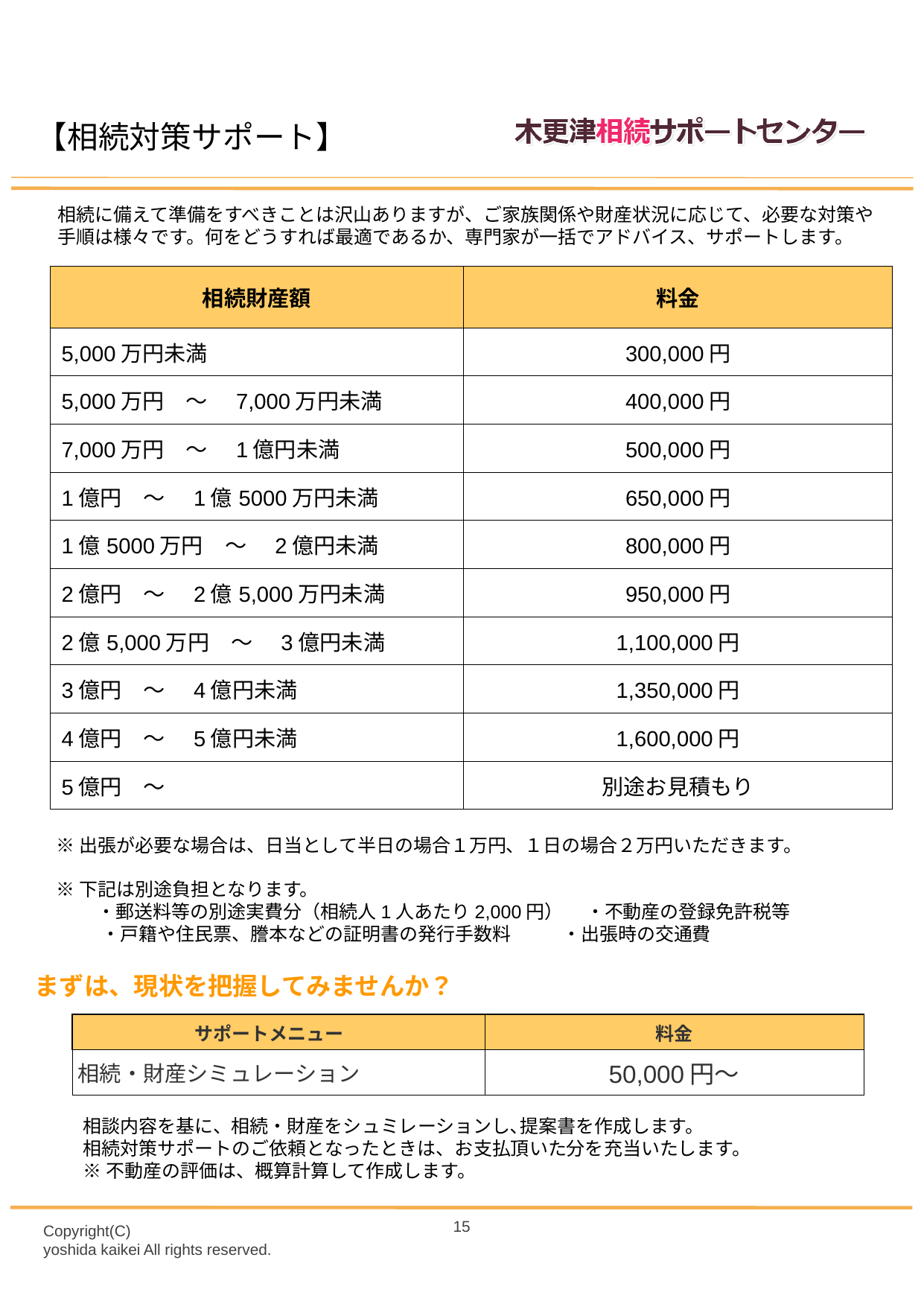

【相続対策サポート】
相続に備えて準備をすべきことは沢山ありますが、ご家族関係や財産状況に応じて、必要な対策や手順は様々です。何をどうすれば最適であるか、専門家が一括でアドバイス、サポートします。
| 相続財産額 | 料金 |
| --- | --- |
| 5,000万円未満 | 300,000円 |
| 5,000万円　～　7,000万円未満 | 400,000円 |
| 7,000万円　～　1億円未満 | 500,000円 |
| 1億円　～　1億5000万円未満 | 650,000円 |
| 1億5000万円　～　2億円未満 | 800,000円 |
| 2億円　～　2億5,000万円未満 | 950,000円 |
| 2億5,000万円　～　3億円未満 | 1,100,000円 |
| 3億円　～　4億円未満 | 1,350,000円 |
| 4億円　～　5億円未満 | 1,600,000円 |
| 5億円　～ | 別途お見積もり |
※出張が必要な場合は、日当として半日の場合１万円、１日の場合２万円いただきます。

※下記は別途負担となります。
　　 ・郵送料等の別途実費分（相続人1人あたり2,000円）　 ・不動産の登録免許税等
 　　・戸籍や住民票、謄本などの証明書の発行手数料      　  ・出張時の交通費
まずは、現状を把握してみませんか？
| サポートメニュー | 料金 |
| --- | --- |
| 相続・財産シミュレーション | 50,000円～ |
相談内容を基に、相続・財産をシュミレーションし､提案書を作成します。
相続対策サポートのご依頼となったときは、お支払頂いた分を充当いたします。
※不動産の評価は、概算計算して作成します。
15